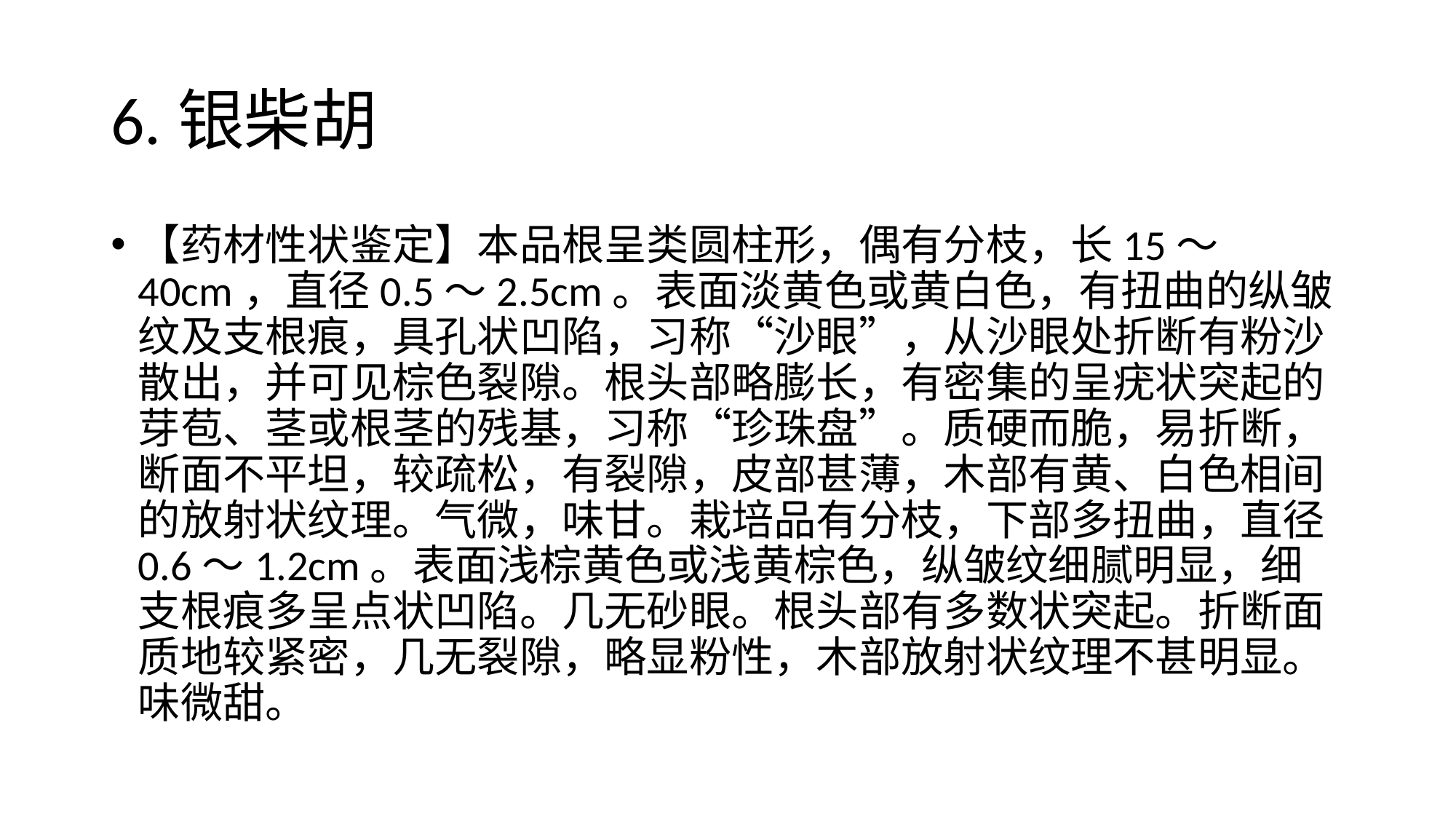

# 6.银柴胡
【药材性状鉴定】本品根呈类圆柱形，偶有分枝，长15～40cm，直径0.5～2.5cm。表面淡黄色或黄白色，有扭曲的纵皱纹及支根痕，具孔状凹陷，习称“沙眼”，从沙眼处折断有粉沙散出，并可见棕色裂隙。根头部略膨长，有密集的呈疣状突起的芽苞、茎或根茎的残基，习称“珍珠盘”。质硬而脆，易折断，断面不平坦，较疏松，有裂隙，皮部甚薄，木部有黄、白色相间的放射状纹理。气微，味甘。栽培品有分枝，下部多扭曲，直径0.6～1.2cm。表面浅棕黄色或浅黄棕色，纵皱纹细腻明显，细支根痕多呈点状凹陷。几无砂眼。根头部有多数状突起。折断面质地较紧密，几无裂隙，略显粉性，木部放射状纹理不甚明显。味微甜。